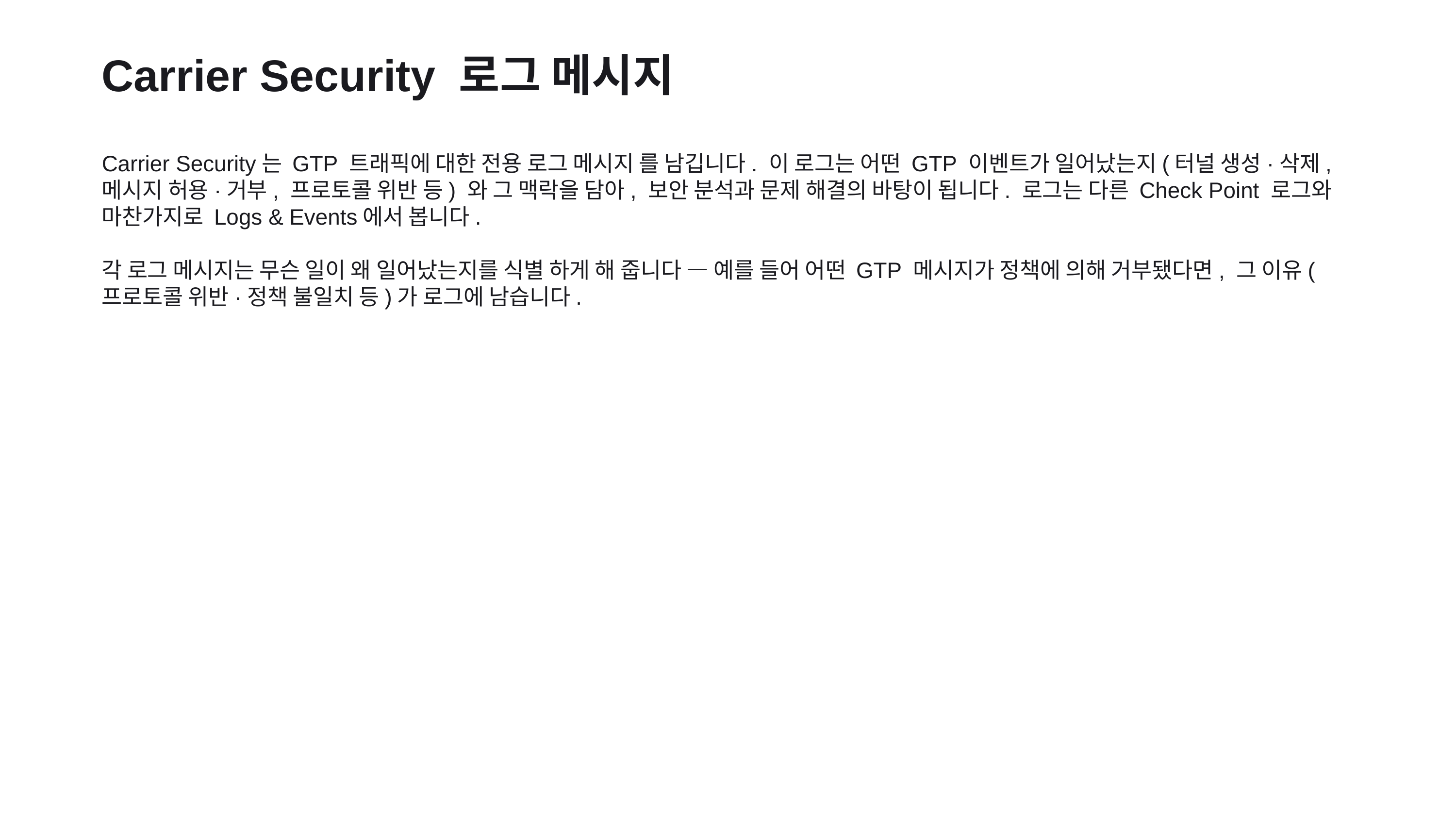

Carrier Security 로그 메시지
Carrier Security는 GTP 트래픽에 대한 전용 로그 메시지 를 남깁니다. 이 로그는 어떤 GTP 이벤트가 일어났는지(터널 생성·삭제, 메시지 허용·거부, 프로토콜 위반 등) 와 그 맥락을 담아, 보안 분석과 문제 해결의 바탕이 됩니다. 로그는 다른 Check Point 로그와 마찬가지로 Logs & Events에서 봅니다.

각 로그 메시지는 무슨 일이 왜 일어났는지를 식별 하게 해 줍니다 — 예를 들어 어떤 GTP 메시지가 정책에 의해 거부됐다면, 그 이유(프로토콜 위반·정책 불일치 등)가 로그에 남습니다.